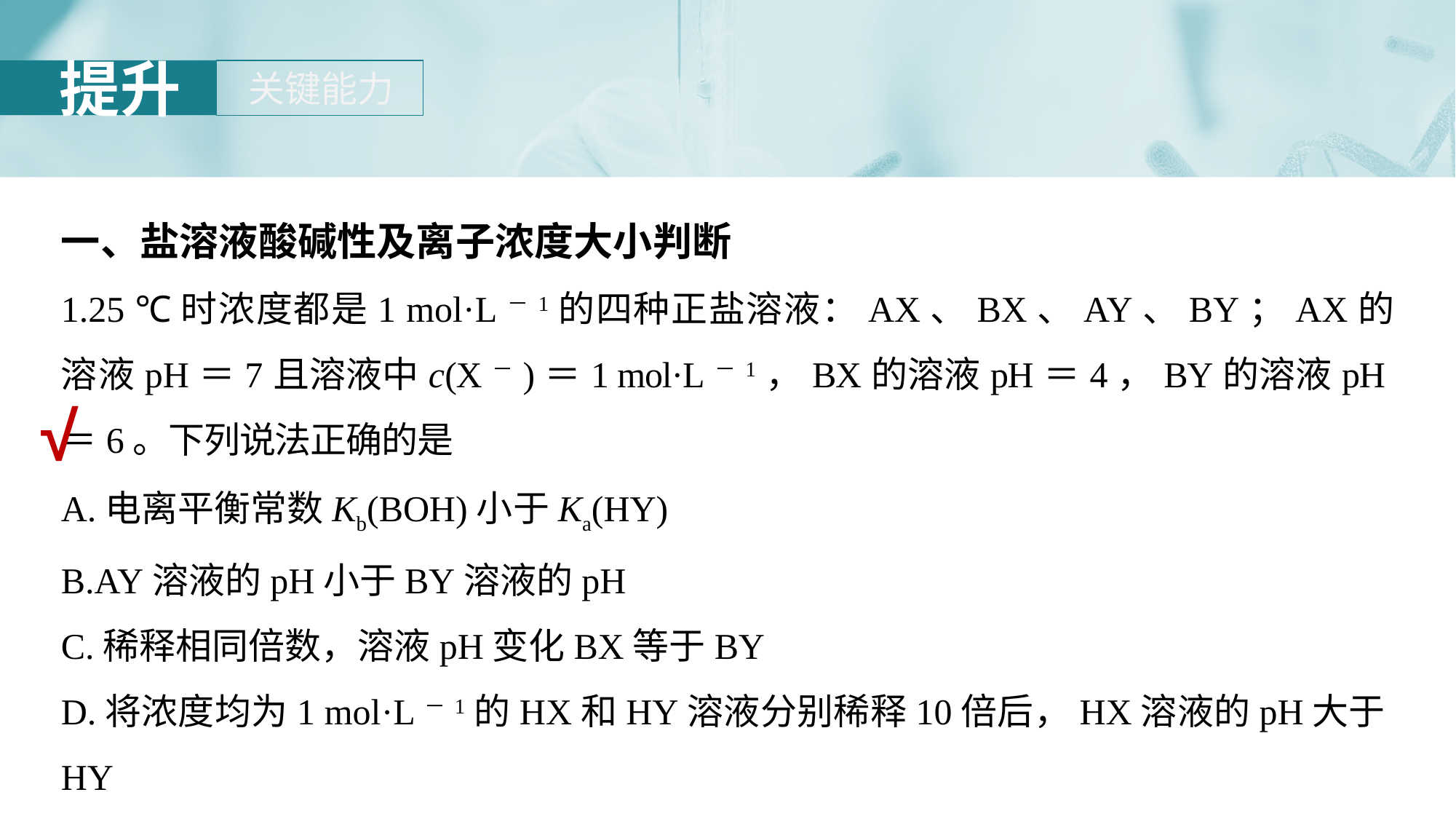

一、盐溶液酸碱性及离子浓度大小判断
1.25 ℃时浓度都是1 mol·L－1的四种正盐溶液：AX、BX、AY、BY；AX的溶液pH＝7且溶液中c(X－)＝1 mol·L－1，BX的溶液pH＝4，BY的溶液pH＝6。下列说法正确的是
A.电离平衡常数Kb(BOH)小于Ka(HY)
B.AY溶液的pH小于BY溶液的pH
C.稀释相同倍数，溶液pH变化BX等于BY
D.将浓度均为1 mol·L－1的HX和HY溶液分别稀释10倍后，HX溶液的pH大于HY
√